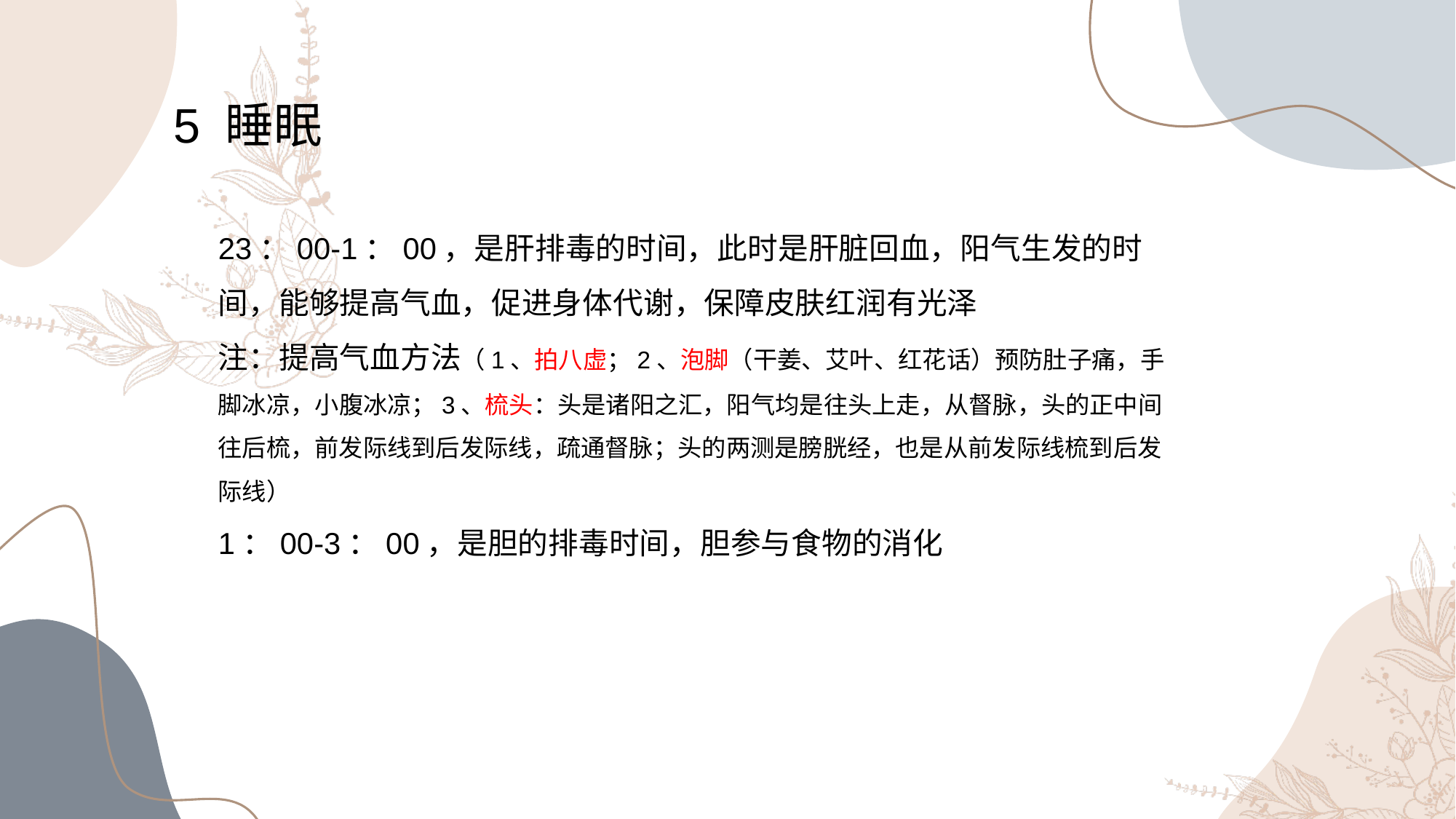

5 睡眠
23：00-1：00，是肝排毒的时间，此时是肝脏回血，阳气生发的时间，能够提高气血，促进身体代谢，保障皮肤红润有光泽
注：提高气血方法（1、拍八虚；2、泡脚（干姜、艾叶、红花话）预防肚子痛，手脚冰凉，小腹冰凉；3、梳头：头是诸阳之汇，阳气均是往头上走，从督脉，头的正中间往后梳，前发际线到后发际线，疏通督脉；头的两测是膀胱经，也是从前发际线梳到后发际线）
1：00-3：00，是胆的排毒时间，胆参与食物的消化

90%